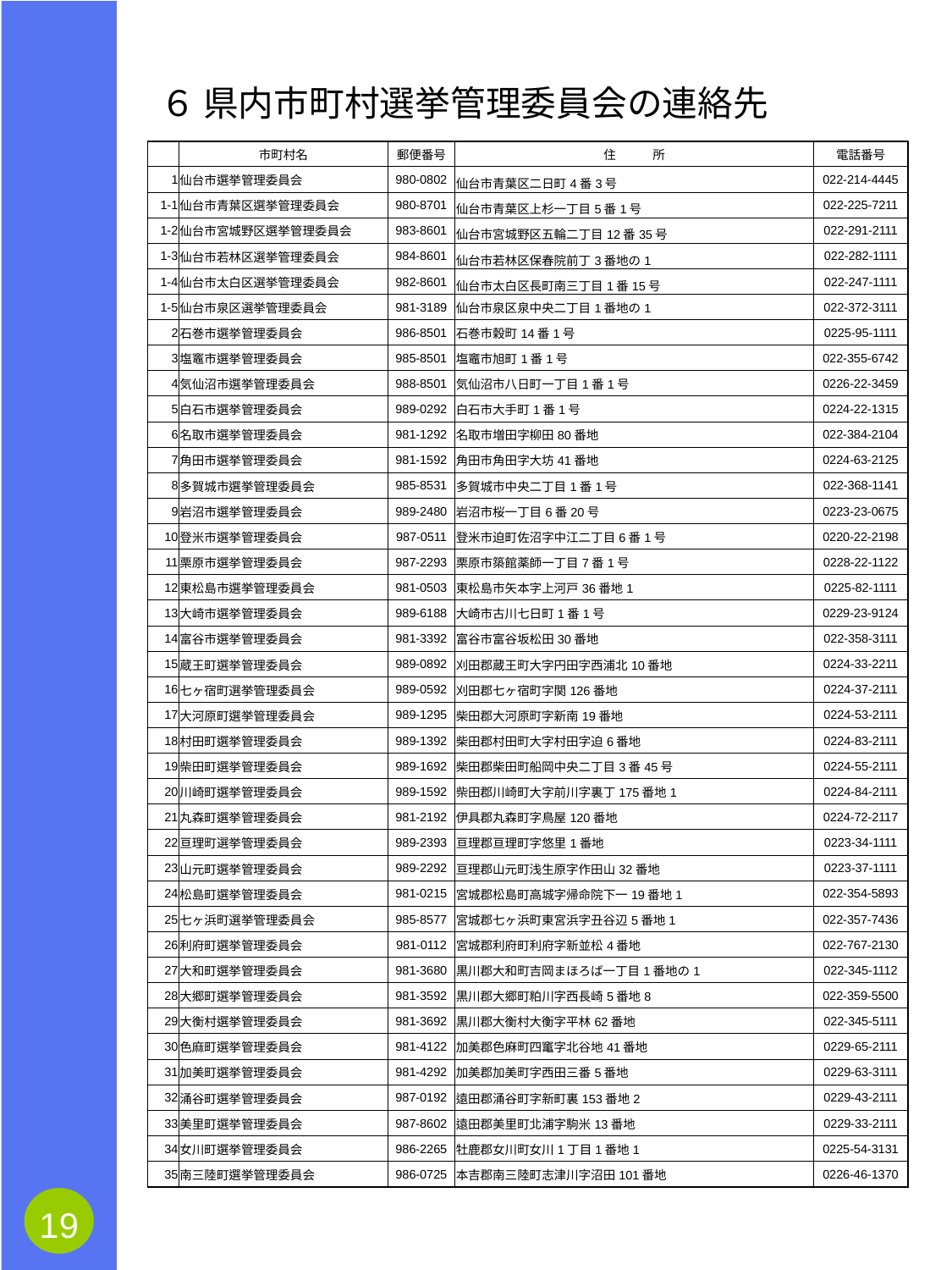

６ 県内市町村選挙管理委員会の連絡先
|  | 市町村名 | 郵便番号 | 住　　　所 | 電話番号 |
| --- | --- | --- | --- | --- |
| 1 | 仙台市選挙管理委員会 | 980-0802 | 仙台市青葉区二日町4番3号 | 022-214-4445 |
| 1-1 | 仙台市青葉区選挙管理委員会 | 980-8701 | 仙台市青葉区上杉一丁目5番1号 | 022-225-7211 |
| 1-2 | 仙台市宮城野区選挙管理委員会 | 983-8601 | 仙台市宮城野区五輪二丁目12番35号 | 022-291-2111 |
| 1-3 | 仙台市若林区選挙管理委員会 | 984-8601 | 仙台市若林区保春院前丁3番地の1 | 022-282-1111 |
| 1-4 | 仙台市太白区選挙管理委員会 | 982-8601 | 仙台市太白区長町南三丁目1番15号 | 022-247-1111 |
| 1-5 | 仙台市泉区選挙管理委員会 | 981-3189 | 仙台市泉区泉中央二丁目1番地の1 | 022-372-3111 |
| 2 | 石巻市選挙管理委員会 | 986-8501 | 石巻市穀町14番1号 | 0225-95-1111 |
| 3 | 塩竈市選挙管理委員会 | 985-8501 | 塩竈市旭町1番1号 | 022-355-6742 |
| 4 | 気仙沼市選挙管理委員会 | 988-8501 | 気仙沼市八日町一丁目1番1号 | 0226-22-3459 |
| 5 | 白石市選挙管理委員会 | 989-0292 | 白石市大手町1番1号 | 0224-22-1315 |
| 6 | 名取市選挙管理委員会 | 981-1292 | 名取市増田字柳田80番地 | 022-384-2104 |
| 7 | 角田市選挙管理委員会 | 981-1592 | 角田市角田字大坊41番地 | 0224-63-2125 |
| 8 | 多賀城市選挙管理委員会 | 985-8531 | 多賀城市中央二丁目1番1号 | 022-368-1141 |
| 9 | 岩沼市選挙管理委員会 | 989-2480 | 岩沼市桜一丁目6番20号 | 0223-23-0675 |
| 10 | 登米市選挙管理委員会 | 987-0511 | 登米市迫町佐沼字中江二丁目6番1号 | 0220-22-2198 |
| 11 | 栗原市選挙管理委員会 | 987-2293 | 栗原市築館薬師一丁目7番1号 | 0228-22-1122 |
| 12 | 東松島市選挙管理委員会 | 981-0503 | 東松島市矢本字上河戸36番地1 | 0225-82-1111 |
| 13 | 大崎市選挙管理委員会 | 989-6188 | 大崎市古川七日町1番1号 | 0229-23-9124 |
| 14 | 富谷市選挙管理委員会 | 981-3392 | 富谷市富谷坂松田30番地 | 022-358-3111 |
| 15 | 蔵王町選挙管理委員会 | 989-0892 | 刈田郡蔵王町大字円田字西浦北10番地 | 0224-33-2211 |
| 16 | 七ヶ宿町選挙管理委員会 | 989-0592 | 刈田郡七ヶ宿町字関126番地 | 0224-37-2111 |
| 17 | 大河原町選挙管理委員会 | 989-1295 | 柴田郡大河原町字新南19番地 | 0224-53-2111 |
| 18 | 村田町選挙管理委員会 | 989-1392 | 柴田郡村田町大字村田字迫6番地 | 0224-83-2111 |
| 19 | 柴田町選挙管理委員会 | 989-1692 | 柴田郡柴田町船岡中央二丁目3番45号 | 0224-55-2111 |
| 20 | 川崎町選挙管理委員会 | 989-1592 | 柴田郡川崎町大字前川字裏丁175番地1 | 0224-84-2111 |
| 21 | 丸森町選挙管理委員会 | 981-2192 | 伊具郡丸森町字鳥屋120番地 | 0224-72-2117 |
| 22 | 亘理町選挙管理委員会 | 989-2393 | 亘理郡亘理町字悠里1番地 | 0223-34-1111 |
| 23 | 山元町選挙管理委員会 | 989-2292 | 亘理郡山元町浅生原字作田山32番地 | 0223-37-1111 |
| 24 | 松島町選挙管理委員会 | 981-0215 | 宮城郡松島町高城字帰命院下一19番地1 | 022-354-5893 |
| 25 | 七ヶ浜町選挙管理委員会 | 985-8577 | 宮城郡七ヶ浜町東宮浜字丑谷辺5番地1 | 022-357-7436 |
| 26 | 利府町選挙管理委員会 | 981-0112 | 宮城郡利府町利府字新並松4番地 | 022-767-2130 |
| 27 | 大和町選挙管理委員会 | 981-3680 | 黒川郡大和町吉岡まほろば一丁目1番地の1 | 022-345-1112 |
| 28 | 大郷町選挙管理委員会 | 981-3592 | 黒川郡大郷町粕川字西長崎5番地8 | 022-359-5500 |
| 29 | 大衡村選挙管理委員会 | 981-3692 | 黒川郡大衡村大衡字平林62番地 | 022-345-5111 |
| 30 | 色麻町選挙管理委員会 | 981-4122 | 加美郡色麻町四竃字北谷地41番地 | 0229-65-2111 |
| 31 | 加美町選挙管理委員会 | 981-4292 | 加美郡加美町字西田三番5番地 | 0229-63-3111 |
| 32 | 涌谷町選挙管理委員会 | 987-0192 | 遠田郡涌谷町字新町裏153番地2 | 0229-43-2111 |
| 33 | 美里町選挙管理委員会 | 987-8602 | 遠田郡美里町北浦字駒米13番地 | 0229-33-2111 |
| 34 | 女川町選挙管理委員会 | 986-2265 | 牡鹿郡女川町女川1丁目1番地1 | 0225-54-3131 |
| 35 | 南三陸町選挙管理委員会 | 986-0725 | 本吉郡南三陸町志津川字沼田101番地 | 0226-46-1370 |
19